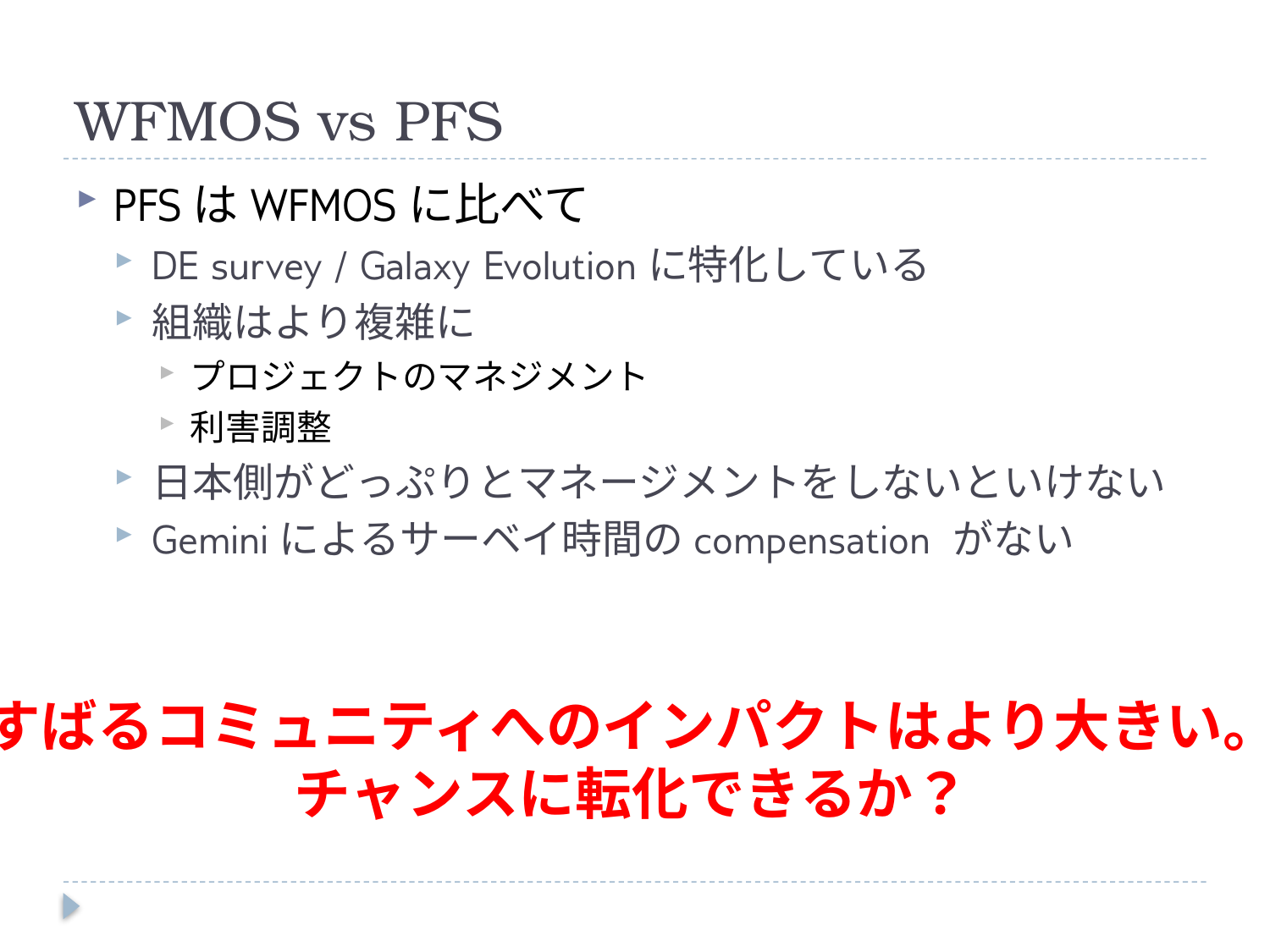

# WFMOS vs PFS
PFSはWFMOSに比べて
DE survey / Galaxy Evolutionに特化している
組織はより複雑に
プロジェクトのマネジメント
利害調整
日本側がどっぷりとマネージメントをしないといけない
Geminiによるサーベイ時間のcompensation がない

すばるコミュニティへのインパクトはより大きい。
チャンスに転化できるか？